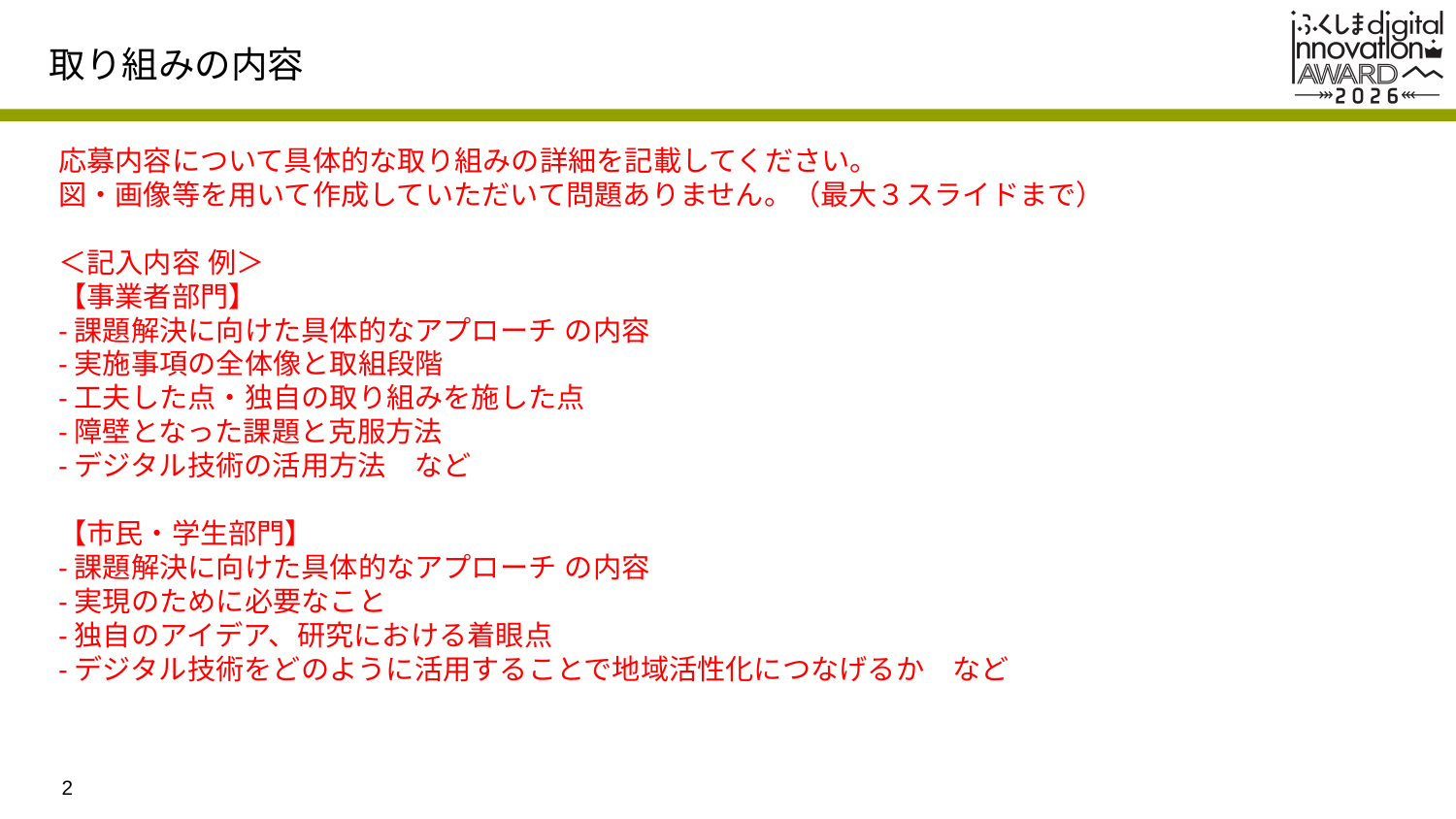

# 取り組みの内容
応募内容について具体的な取り組みの詳細を記載してください。
図・画像等を用いて作成していただいて問題ありません。（最大３スライドまで）

＜記入内容 例＞
【事業者部門】
-課題解決に向けた具体的なアプローチ の内容
-実施事項の全体像と取組段階
-工夫した点・独自の取り組みを施した点
-障壁となった課題と克服方法
-デジタル技術の活用方法　など

【市民・学生部門】
-課題解決に向けた具体的なアプローチ の内容
-実現のために必要なこと
-独自のアイデア、研究における着眼点
-デジタル技術をどのように活用することで地域活性化につなげるか　など
2